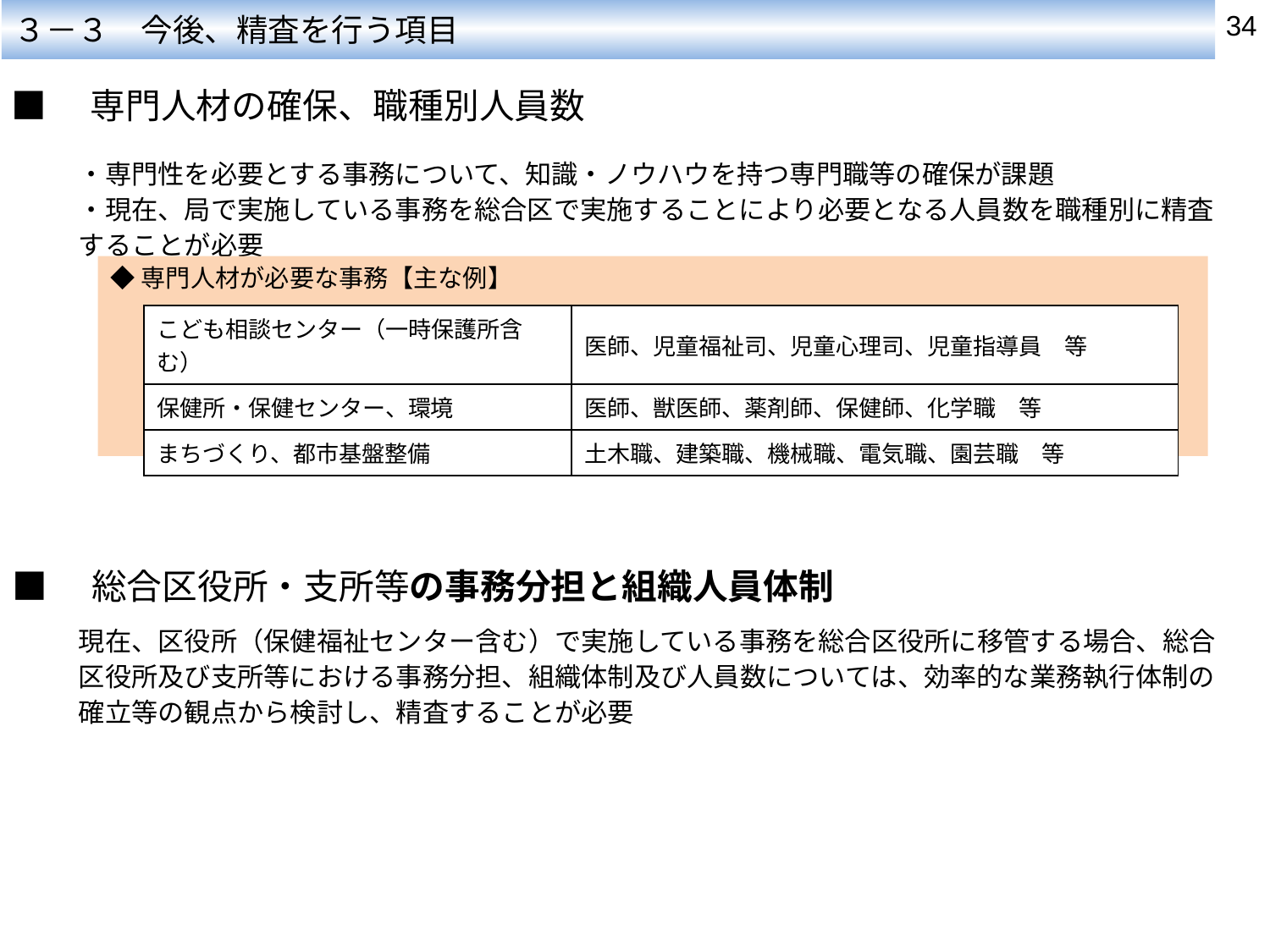

３－３　今後、精査を行う項目
34
■　専門人材の確保、職種別人員数
・専門性を必要とする事務について、知識・ノウハウを持つ専門職等の確保が課題
・現在、局で実施している事務を総合区で実施することにより必要となる人員数を職種別に精査することが必要
◆専門人材が必要な事務【主な例】

| こども相談センター（一時保護所含む） | 医師、児童福祉司、児童心理司、児童指導員　等 |
| --- | --- |
| 保健所・保健センター、環境 | 医師、獣医師、薬剤師、保健師、化学職　等 |
| まちづくり、都市基盤整備 | 土木職、建築職、機械職、電気職、園芸職　等 |
■　総合区役所・支所等の事務分担と組織人員体制

現在、区役所（保健福祉センター含む）で実施している事務を総合区役所に移管する場合、総合区役所及び支所等における事務分担、組織体制及び人員数については、効率的な業務執行体制の確立等の観点から検討し、精査することが必要